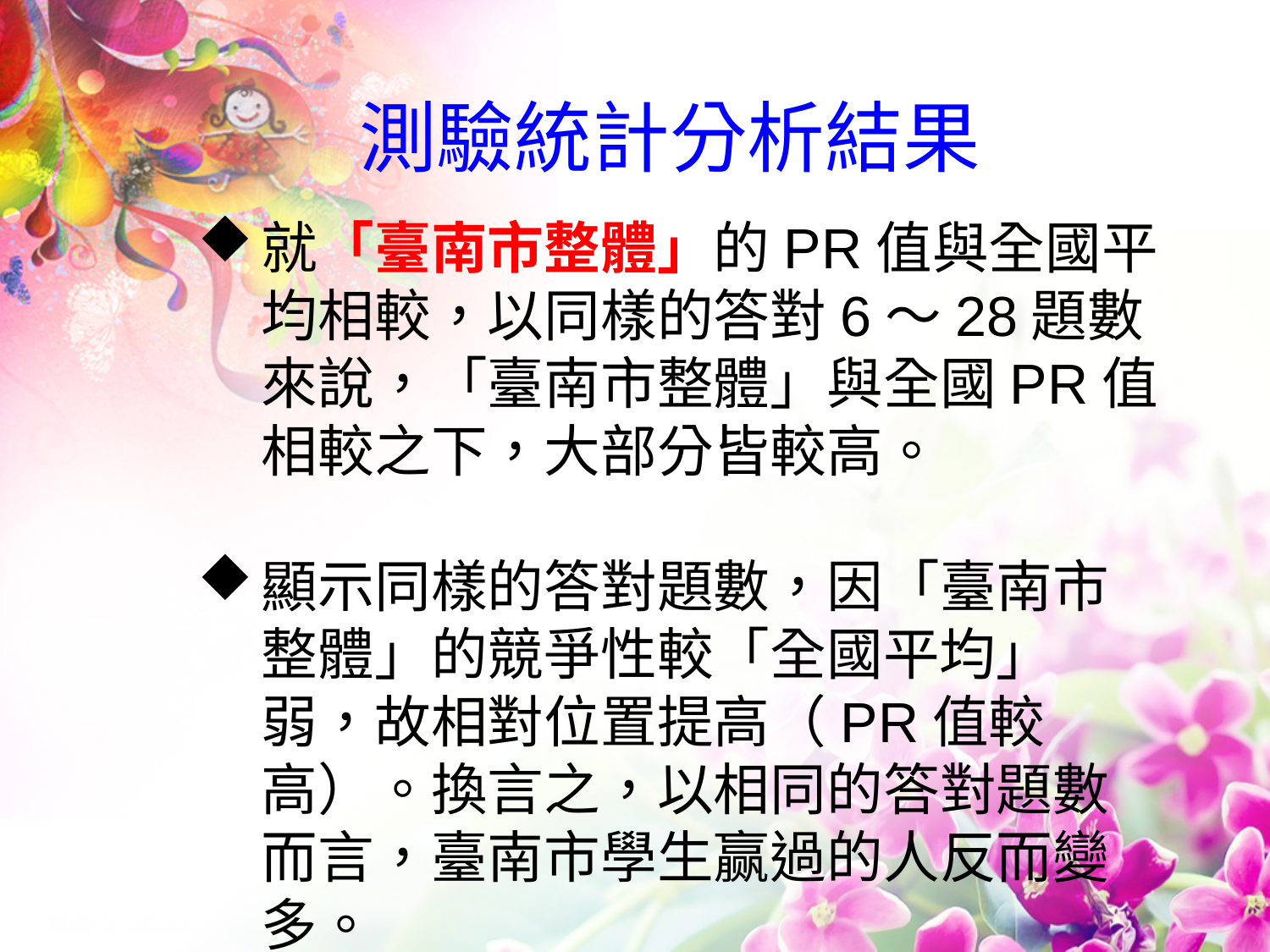

# 測驗統計分析結果
就「臺南市整體」的PR值與全國平均相較，以同樣的答對6～28題數來說，「臺南市整體」與全國PR值相較之下，大部分皆較高。

顯示同樣的答對題數，因「臺南市整體」的競爭性較「全國平均」弱，故相對位置提高（PR值較高）。換言之，以相同的答對題數而言，臺南市學生赢過的人反而變多。